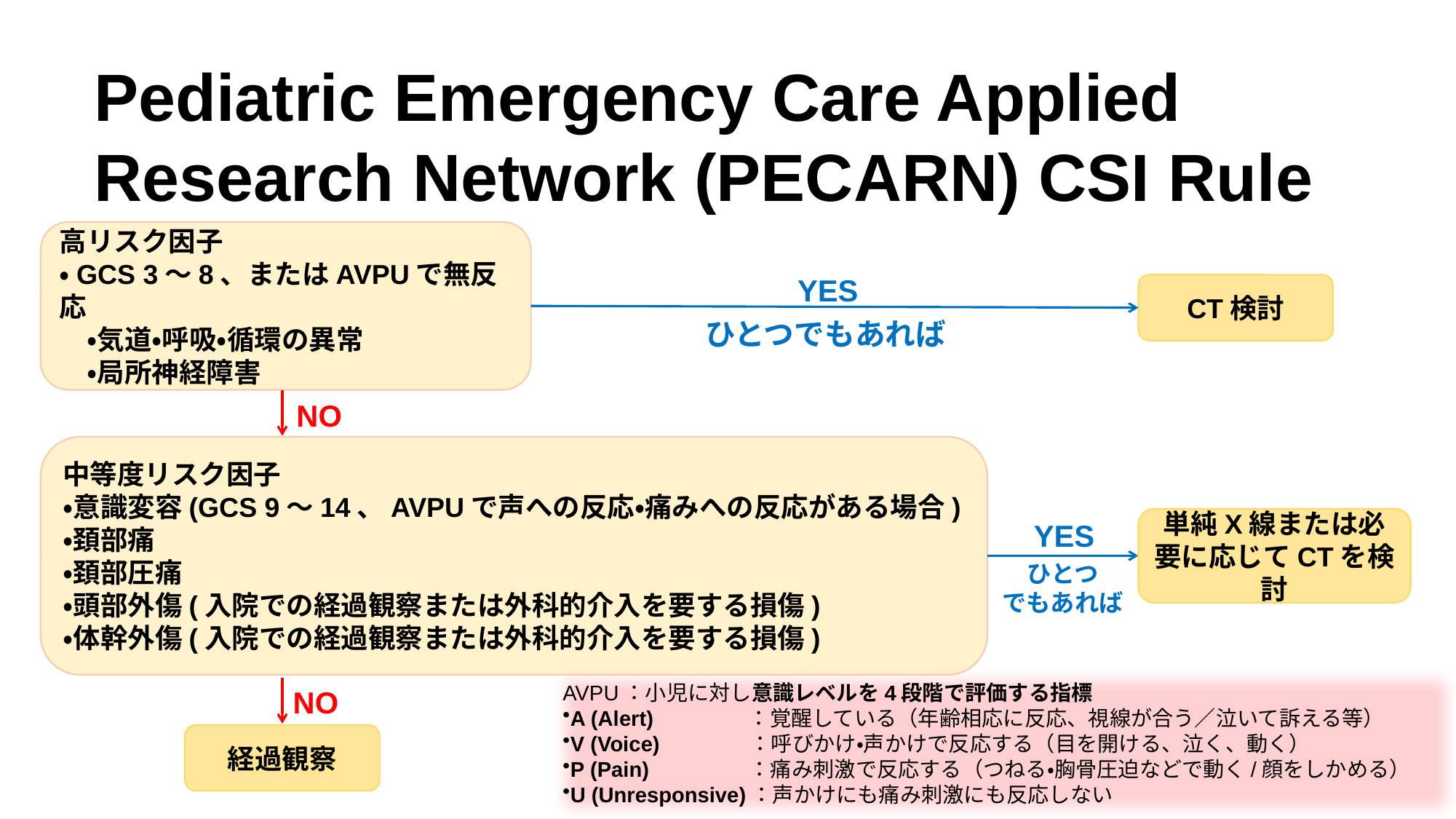

Pediatric Emergency Care Applied Research Network (PECARN) CSI Rule
高リスク因子
・GCS 3〜8、またはAVPUで無反応
　・気道・呼吸・循環の異常
　・局所神経障害
YES
CT検討
ひとつでもあれば
NO
中等度リスク因子
・意識変容(GCS 9〜14、AVPUで声への反応・痛みへの反応がある場合)
・頚部痛
・頚部圧痛
・頭部外傷(入院での経過観察または外科的介入を要する損傷)
・体幹外傷(入院での経過観察または外科的介入を要する損傷)
単純X線または必要に応じてCTを検討
YES
ひとつ
でもあれば
AVPU：小児に対し意識レベルを4段階で評価する指標
A (Alert)　　　　 ：覚醒している（年齢相応に反応、視線が合う／泣いて訴える等）
V (Voice)　　　　：呼びかけ・声かけで反応する（目を開ける、泣く、動く）
P (Pain)　　　　  ：痛み刺激で反応する（つねる・胸骨圧迫などで動く/顔をしかめる）
U (Unresponsive)：声かけにも痛み刺激にも反応しない
NO
経過観察